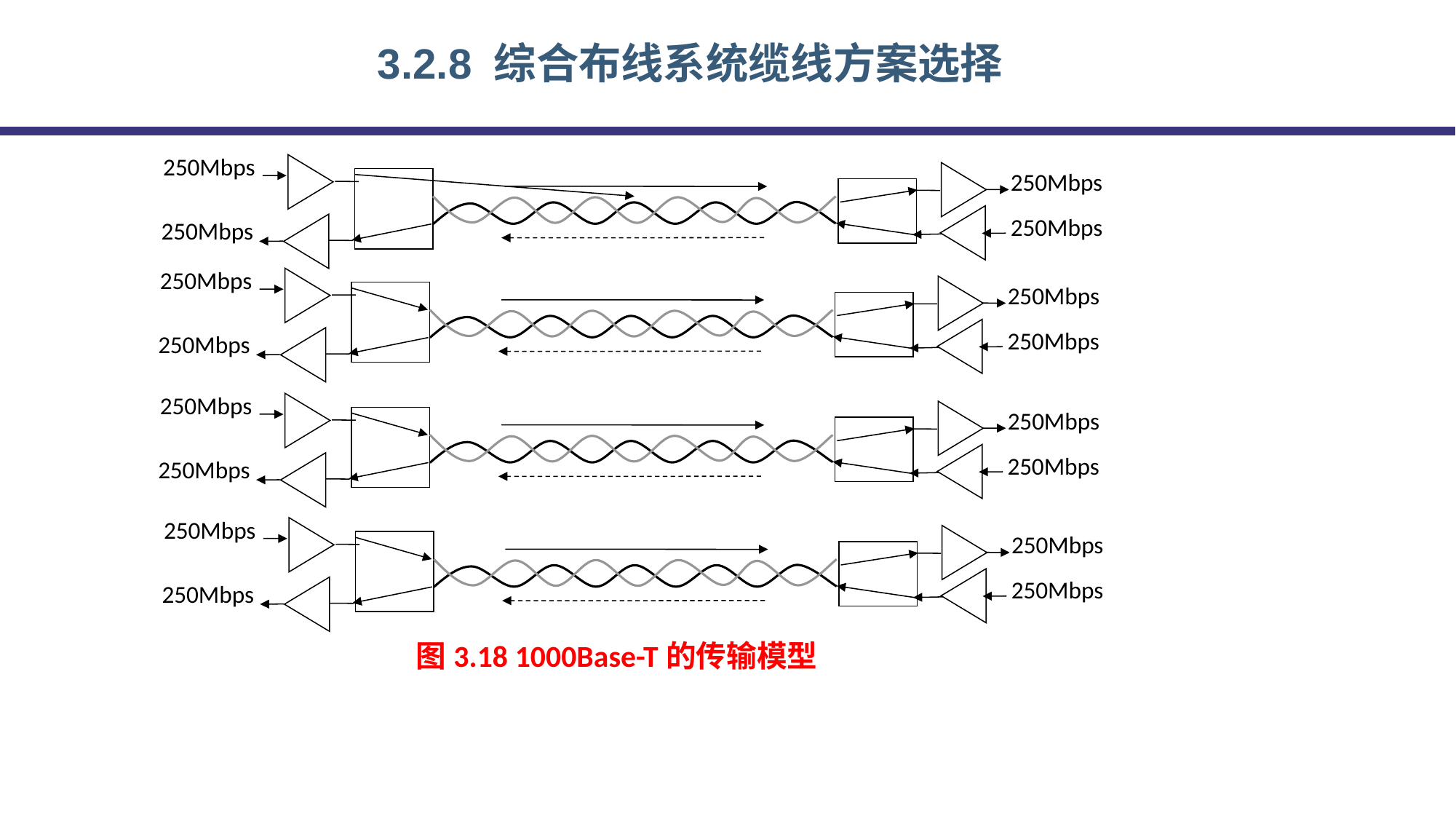

3.2.8 综合布线系统缆线方案选择

250Mbps

250Mbps

250Mbps
250Mbps

250Mbps

250Mbps

250Mbps
250Mbps

250Mbps

250Mbps

250Mbps
250Mbps

250Mbps

250Mbps

250Mbps
250Mbps

图3.18 1000Base-T的传输模型